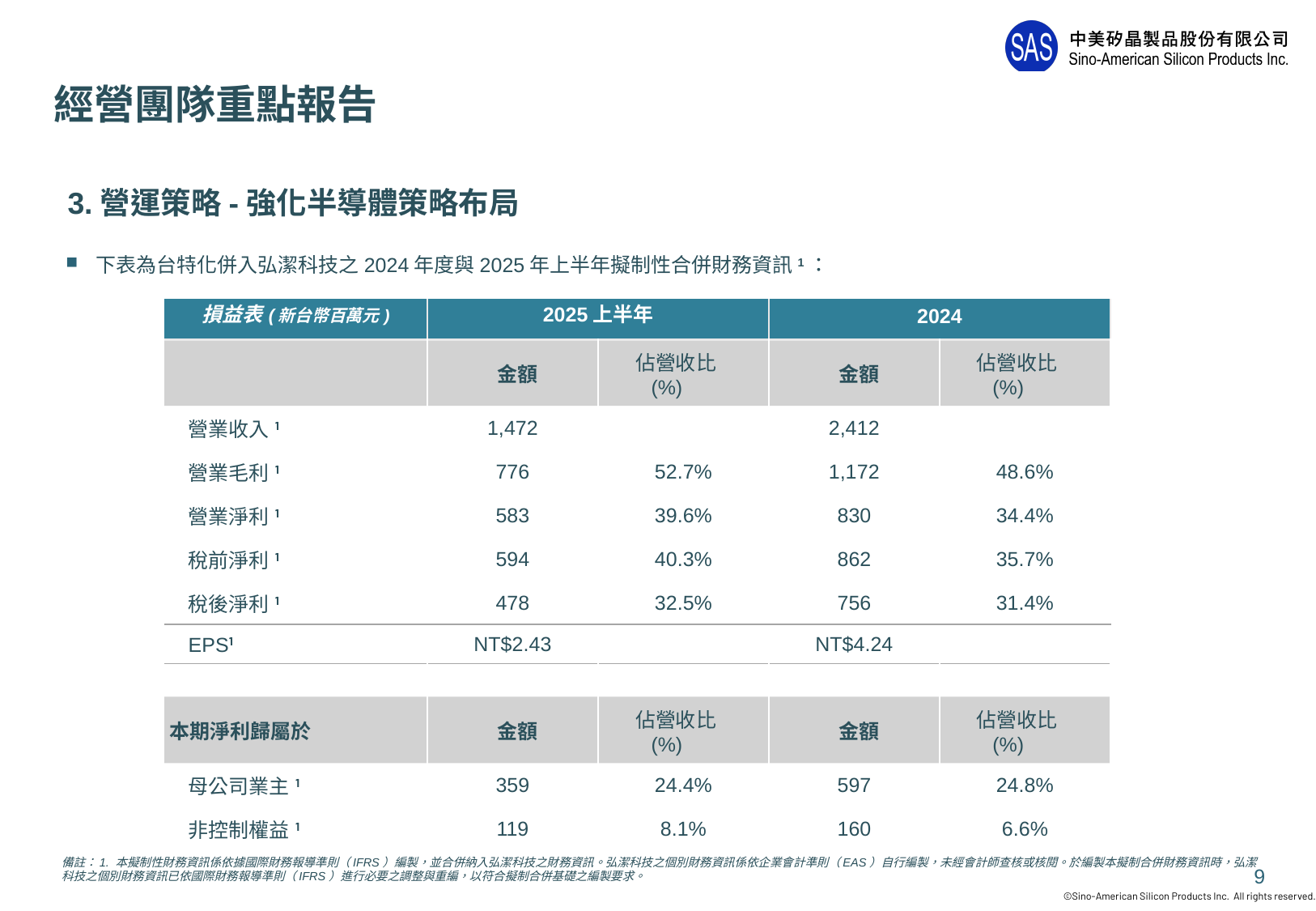

# 經營團隊重點報告
3.營運策略-強化半導體策略布局
下表為台特化併入弘潔科技之2024年度與2025年上半年擬制性合併財務資訊1：
| 損益表(新台幣百萬元) | 2025上半年 |  | 2024 |  |
| --- | --- | --- | --- | --- |
|  | 金額 | 佔營收比(%) | 金額 | 佔營收比(%) |
| 營業收入1 | 1,472 |  | 2,412 |  |
| 營業毛利1 | 776 | 52.7% | 1,172 | 48.6% |
| 營業淨利1 | 583 | 39.6% | 830 | 34.4% |
| 稅前淨利1 | 594 | 40.3% | 862 | 35.7% |
| 稅後淨利1 | 478 | 32.5% | 756 | 31.4% |
| EPS1 | NT$2.43 |  | NT$4.24 |  |
|  |  |  |  |  |
| 本期淨利歸屬於 | 金額 | 佔營收比(%) | 金額 | 佔營收比(%) |
| 母公司業主1 | 359 | 24.4% | 597 | 24.8% |
| 非控制權益1 | 119 | 8.1% | 160 | 6.6% |
備註：1. 本擬制性財務資訊係依據國際財務報導準則（IFRS）編製，並合併納入弘潔科技之財務資訊。弘潔科技之個別財務資訊係依企業會計準則（EAS）自行編製，未經會計師查核或核閱。於編製本擬制合併財務資訊時，弘潔科技之個別財務資訊已依國際財務報導準則（IFRS）進行必要之調整與重編，以符合擬制合併基礎之編製要求。
9